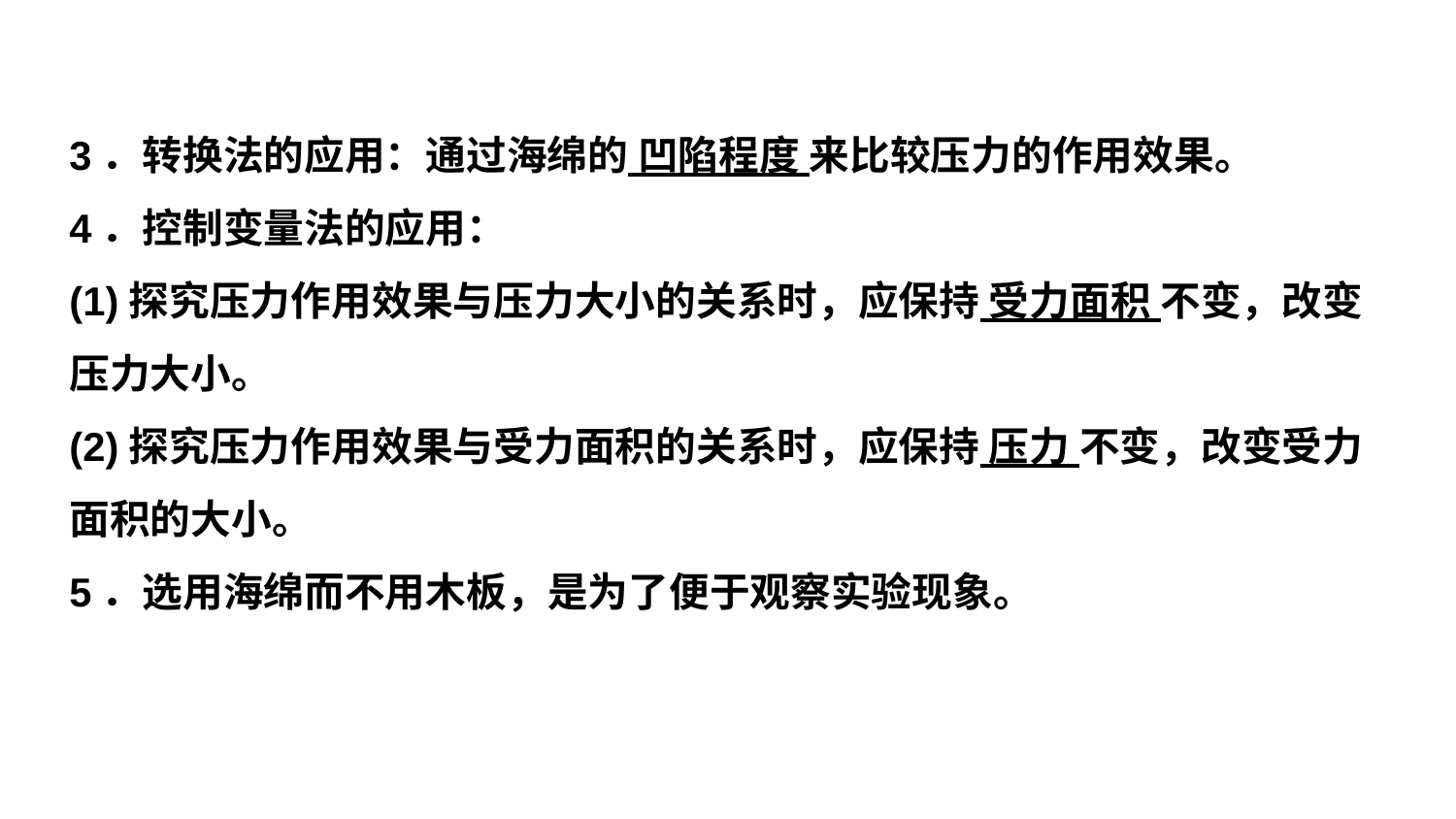

3．转换法的应用：通过海绵的 凹陷程度 来比较压力的作用效果。
4．控制变量法的应用：
(1)探究压力作用效果与压力大小的关系时，应保持 受力面积 不变，改变压力大小。
(2)探究压力作用效果与受力面积的关系时，应保持 压力 不变，改变受力面积的大小。
5．选用海绵而不用木板，是为了便于观察实验现象。